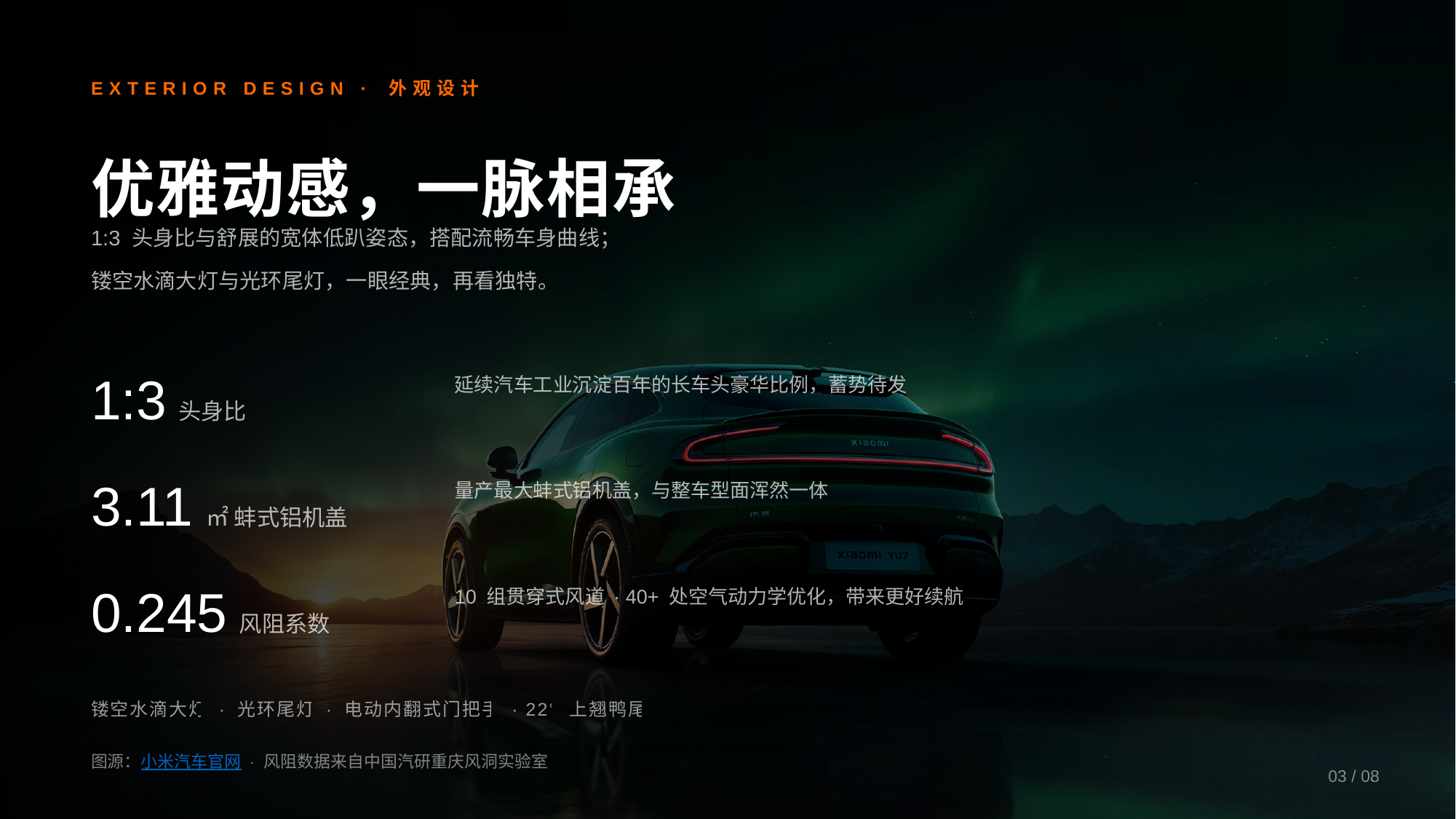

EXTERIOR DESIGN · 外观设计
优雅动感，一脉相承
1:3 头身比与舒展的宽体低趴姿态，搭配流畅车身曲线；
镂空水滴大灯与光环尾灯，一眼经典，再看独特。
1:3 头身比
延续汽车工业沉淀百年的长车头豪华比例，蓄势待发
3.11㎡ 蚌式铝机盖
量产最大蚌式铝机盖，与整车型面浑然一体
0.245 风阻系数
10 组贯穿式风道 · 40+ 处空气动力学优化，带来更好续航
镂空水滴大灯 · 光环尾灯 · 电动内翻式门把手 · 22° 上翘鸭尾
图源：小米汽车官网 · 风阻数据来自中国汽研重庆风洞实验室
03 / 08